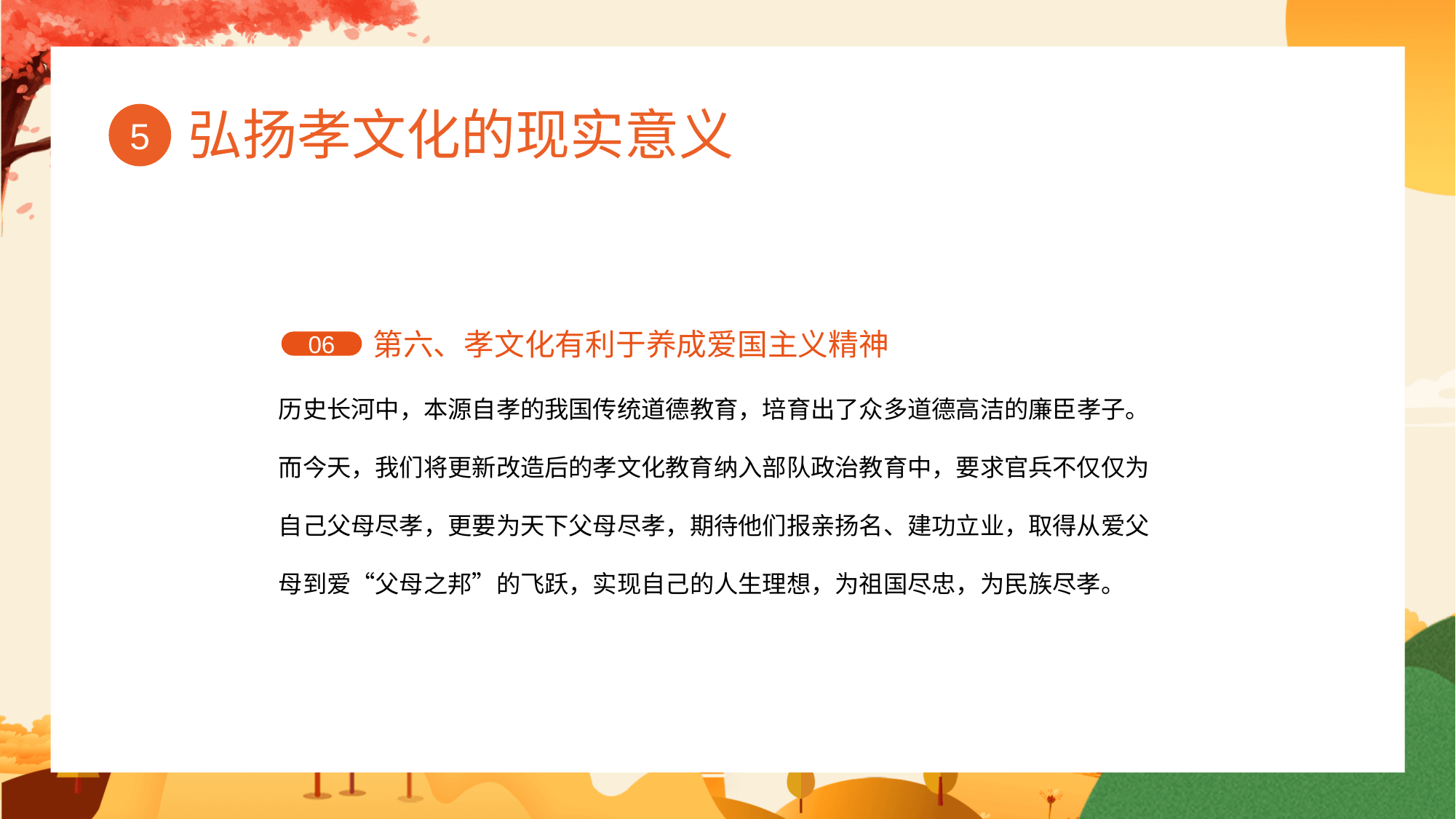

第六、孝文化有利于养成爱国主义精神
06
历史长河中，本源自孝的我国传统道德教育，培育出了众多道德高洁的廉臣孝子。
而今天，我们将更新改造后的孝文化教育纳入部队政治教育中，要求官兵不仅仅为自己父母尽孝，更要为天下父母尽孝，期待他们报亲扬名、建功立业，取得从爱父母到爱“父母之邦”的飞跃，实现自己的人生理想，为祖国尽忠，为民族尽孝。